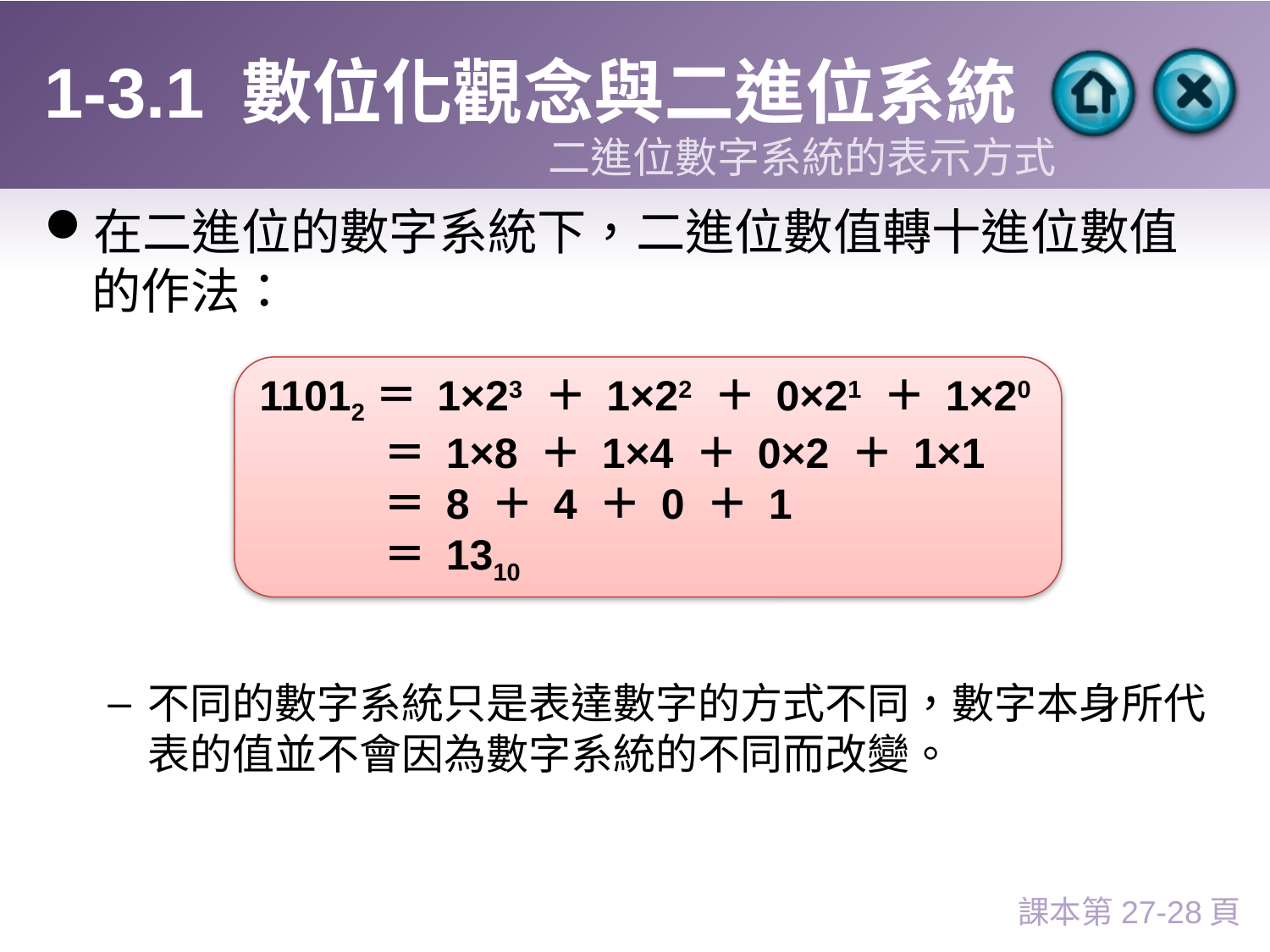

# 1-3.1 數位化觀念與二進位系統
二進位數字系統的表示方式
在二進位的數字系統下，二進位數值轉十進位數值的作法：

不同的數字系統只是表達數字的方式不同，數字本身所代表的值並不會因為數字系統的不同而改變。

11012＝ 1×23 ＋ 1×22 ＋ 0×21 ＋ 1×20
＝ 1×8 ＋ 1×4 ＋ 0×2 ＋ 1×1
＝ 8 ＋ 4 ＋ 0 ＋ 1
＝ 1310
課本第27-28頁